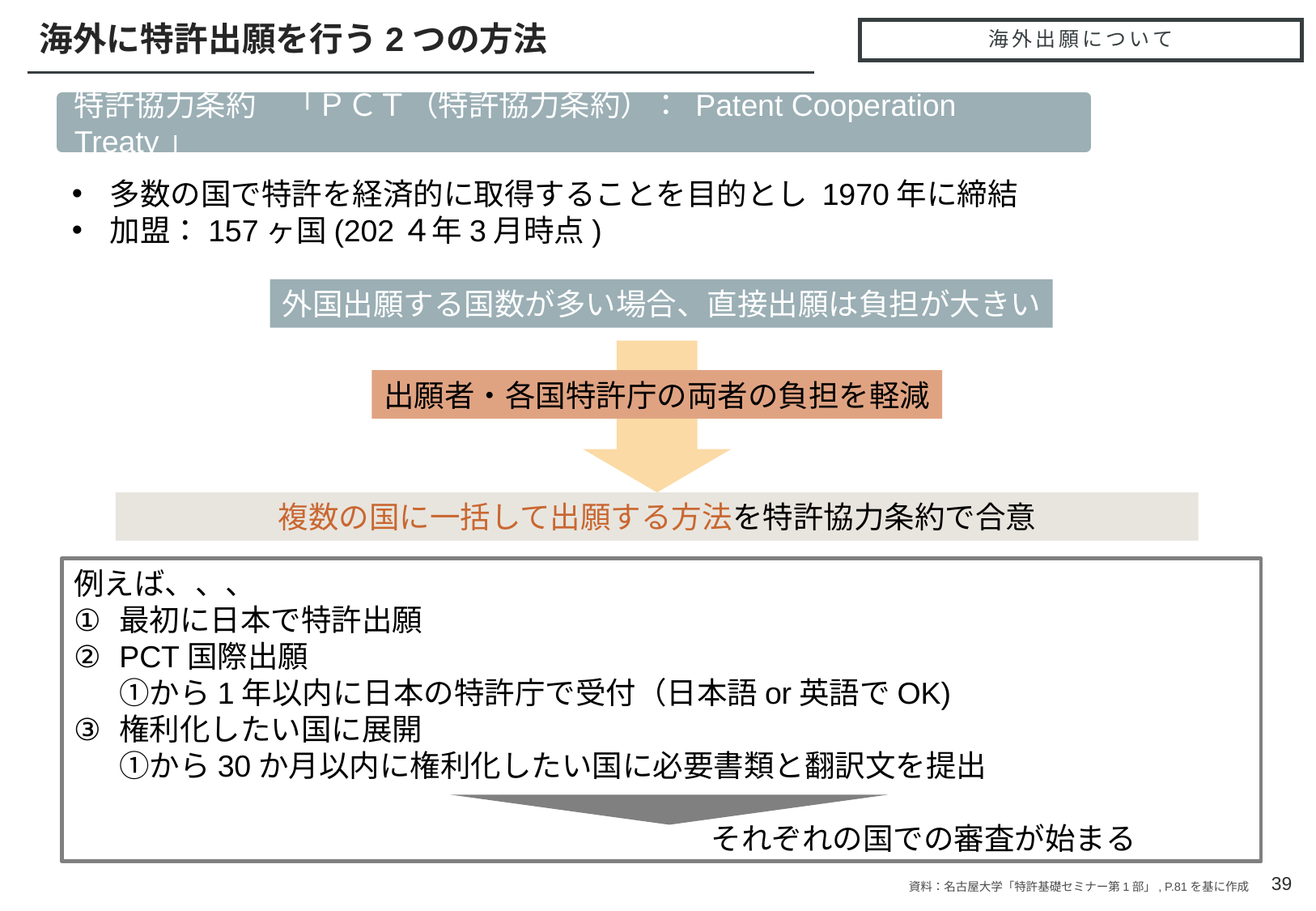

海外に特許出願を行う2つの方法

# 海外出願について
特許協力条約　「ＰＣＴ（特許協力条約）： Patent Cooperation Treaty」
多数の国で特許を経済的に取得することを目的とし 1970年に締結
加盟：157ヶ国(202４年3月時点)
外国出願する国数が多い場合、直接出願は負担が大きい

出願者・各国特許庁の両者の負担を軽減
複数の国に一括して出願する方法を特許協力条約で合意
例えば、、、
最初に日本で特許出願
PCT国際出願
①から1年以内に日本の特許庁で受付（日本語or英語でOK)
権利化したい国に展開
①から30か月以内に権利化したい国に必要書類と翻訳文を提出

			　　　　　　　　　それぞれの国での審査が始まる

39
資料：名古屋大学「特許基礎セミナー第1部」, P.81を基に作成